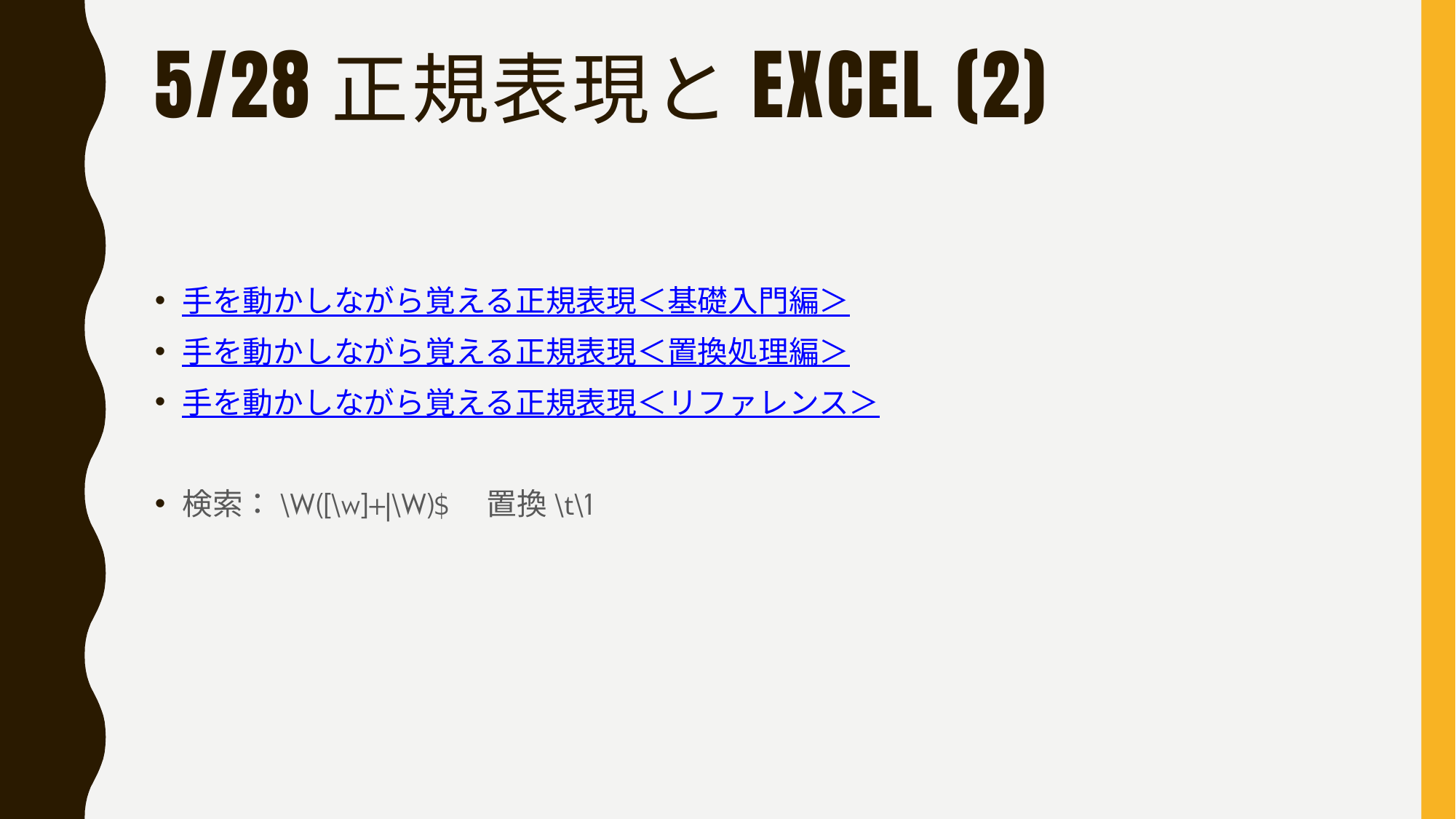

# 5/28正規表現とExcel (2)
手を動かしながら覚える正規表現＜基礎入門編＞
手を動かしながら覚える正規表現＜置換処理編＞
手を動かしながら覚える正規表現＜リファレンス＞

検索：\W([\w]+|\W)$　置換\t\1